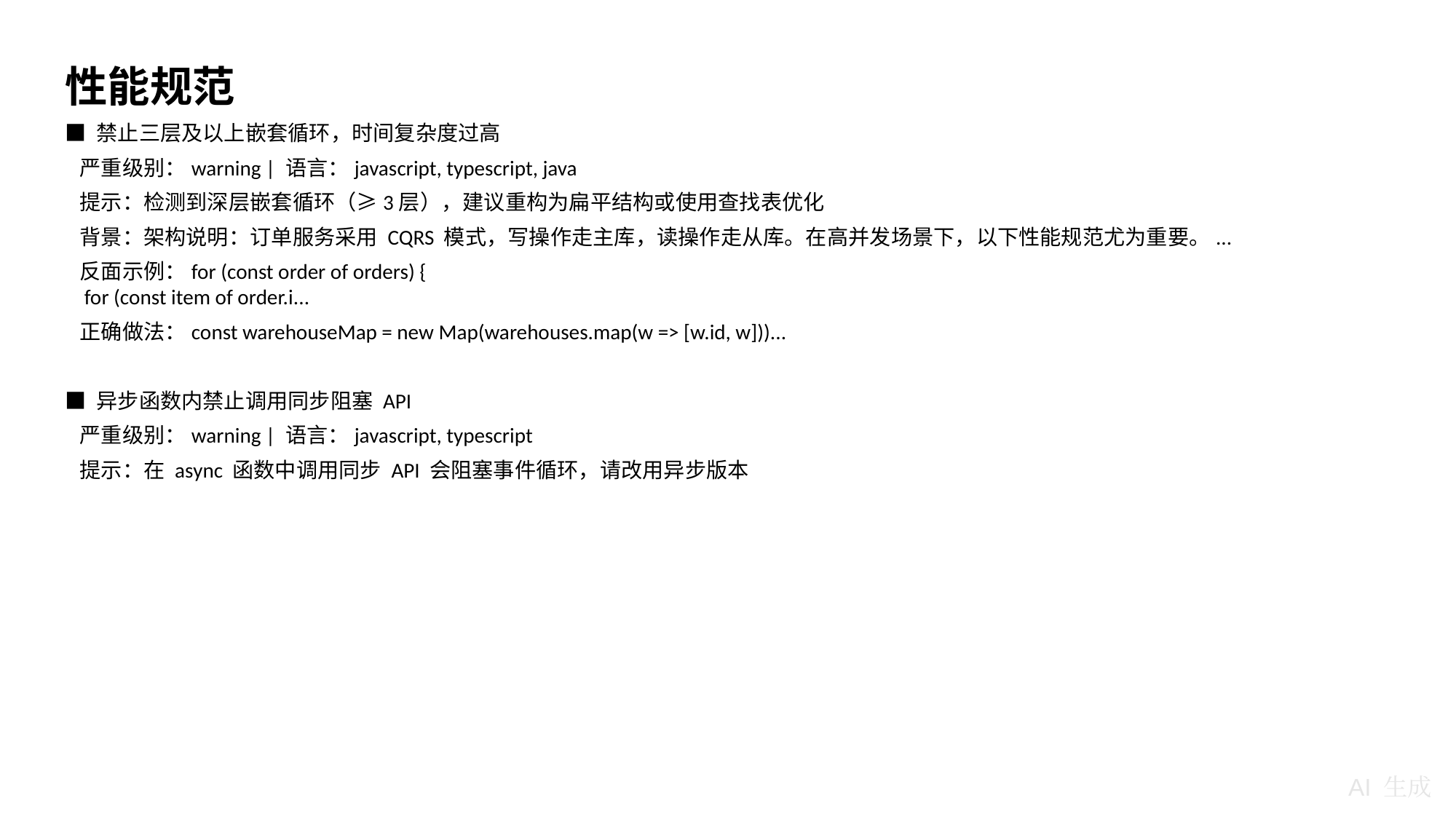

性能规范
■ 禁止三层及以上嵌套循环，时间复杂度过高
  严重级别：warning | 语言：javascript, typescript, java
  提示：检测到深层嵌套循环（≥3层），建议重构为扁平结构或使用查找表优化
  背景：架构说明：订单服务采用 CQRS 模式，写操作走主库，读操作走从库。在高并发场景下，以下性能规范尤为重要。...
  反面示例：for (const order of orders) {
    for (const item of order.i...
  正确做法：const warehouseMap = new Map(warehouses.map(w => [w.id, w]))...

■ 异步函数内禁止调用同步阻塞 API
  严重级别：warning | 语言：javascript, typescript
  提示：在 async 函数中调用同步 API 会阻塞事件循环，请改用异步版本

AI 生成